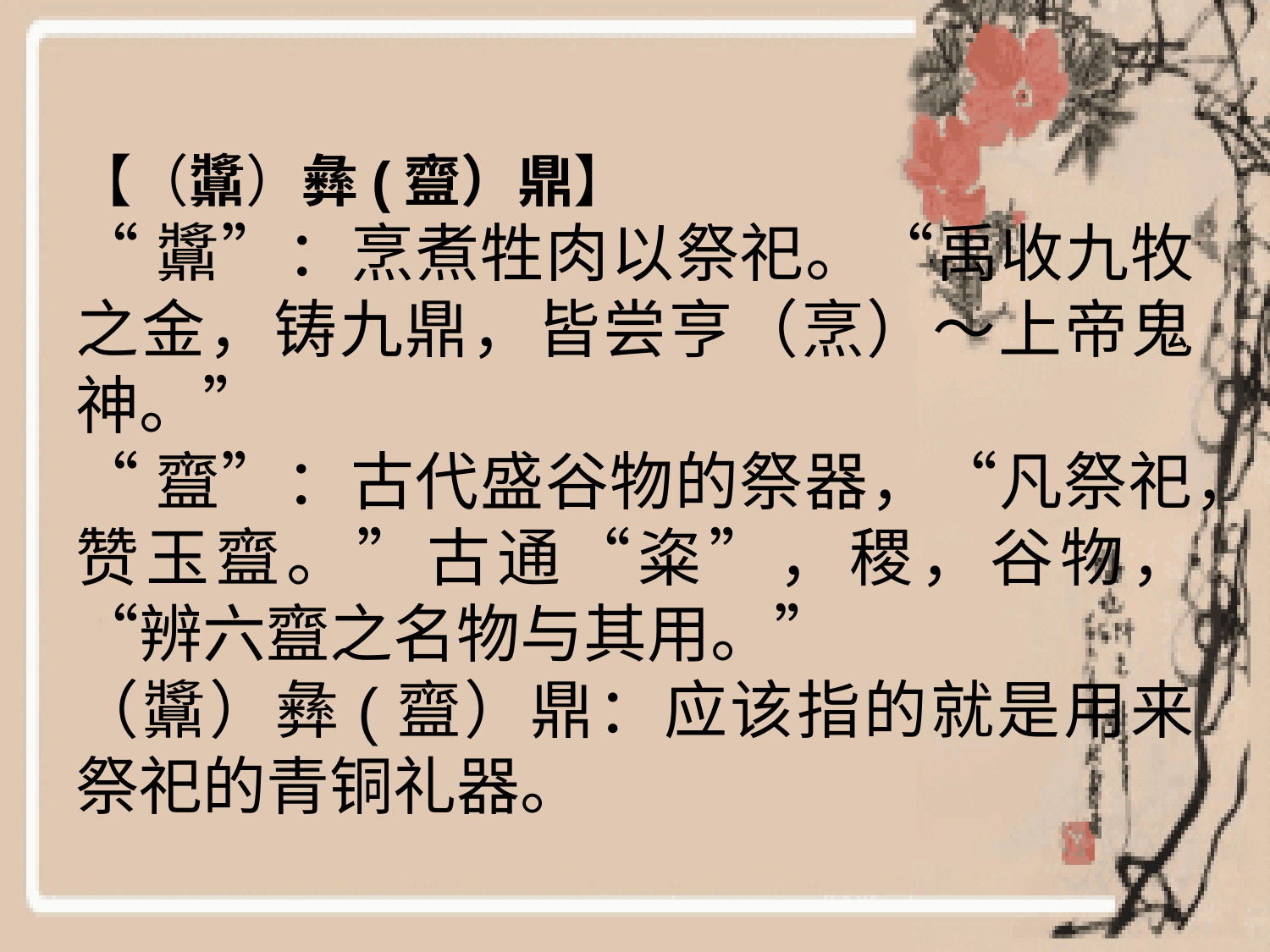

#
【（䵼）彝(齍）鼎】
“䵼”：烹煮牲肉以祭祀。“禹收九牧之金，铸九鼎，皆尝亨（烹）～上帝鬼神。”
“齍”：古代盛谷物的祭器，“凡祭祀，赞玉齍。”古通“粢”，稷，谷物，“辨六齍之名物与其用。”
（䵼）彝(齍）鼎：应该指的就是用来祭祀的青铜礼器。